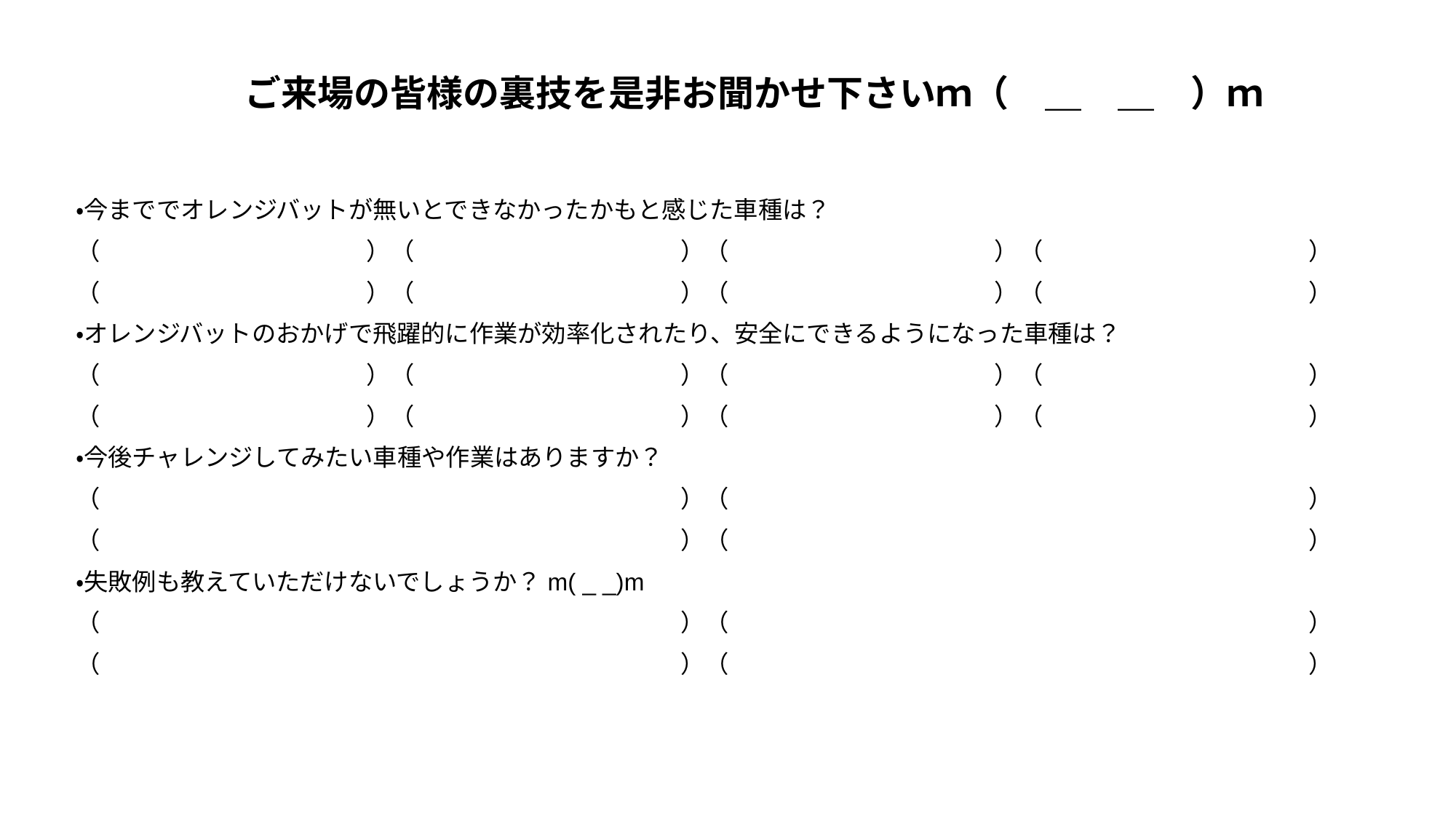

# ご来場の皆様の裏技を是非お聞かせ下さいｍ（　＿　＿　）ｍ
・今まででオレンジバットが無いとできなかったかもと感じた車種は？
（　　　　　　　　　　　）（　　　　　　　　　　　）（　　　　　　　　　　　）（　　　　　　　　　　　）
（　　　　　　　　　　　）（　　　　　　　　　　　）（　　　　　　　　　　　）（　　　　　　　　　　　）
・オレンジバットのおかげで飛躍的に作業が効率化されたり、安全にできるようになった車種は？
（　　　　　　　　　　　）（　　　　　　　　　　　）（　　　　　　　　　　　）（　　　　　　　　　　　）
（　　　　　　　　　　　）（　　　　　　　　　　　）（　　　　　　　　　　　）（　　　　　　　　　　　）
・今後チャレンジしてみたい車種や作業はありますか？
（　　　　　　　　　　　　　　　　　　　　　　　　）（　　　　　　　　　　　　　　　　　　　　　　　　）
（　　　　　　　　　　　　　　　　　　　　　　　　）（　　　　　　　　　　　　　　　　　　　　　　　　）
・失敗例も教えていただけないでしょうか？m( _ _)m
（　　　　　　　　　　　　　　　　　　　　　　　　）（　　　　　　　　　　　　　　　　　　　　　　　　）
（　　　　　　　　　　　　　　　　　　　　　　　　）（　　　　　　　　　　　　　　　　　　　　　　　　）